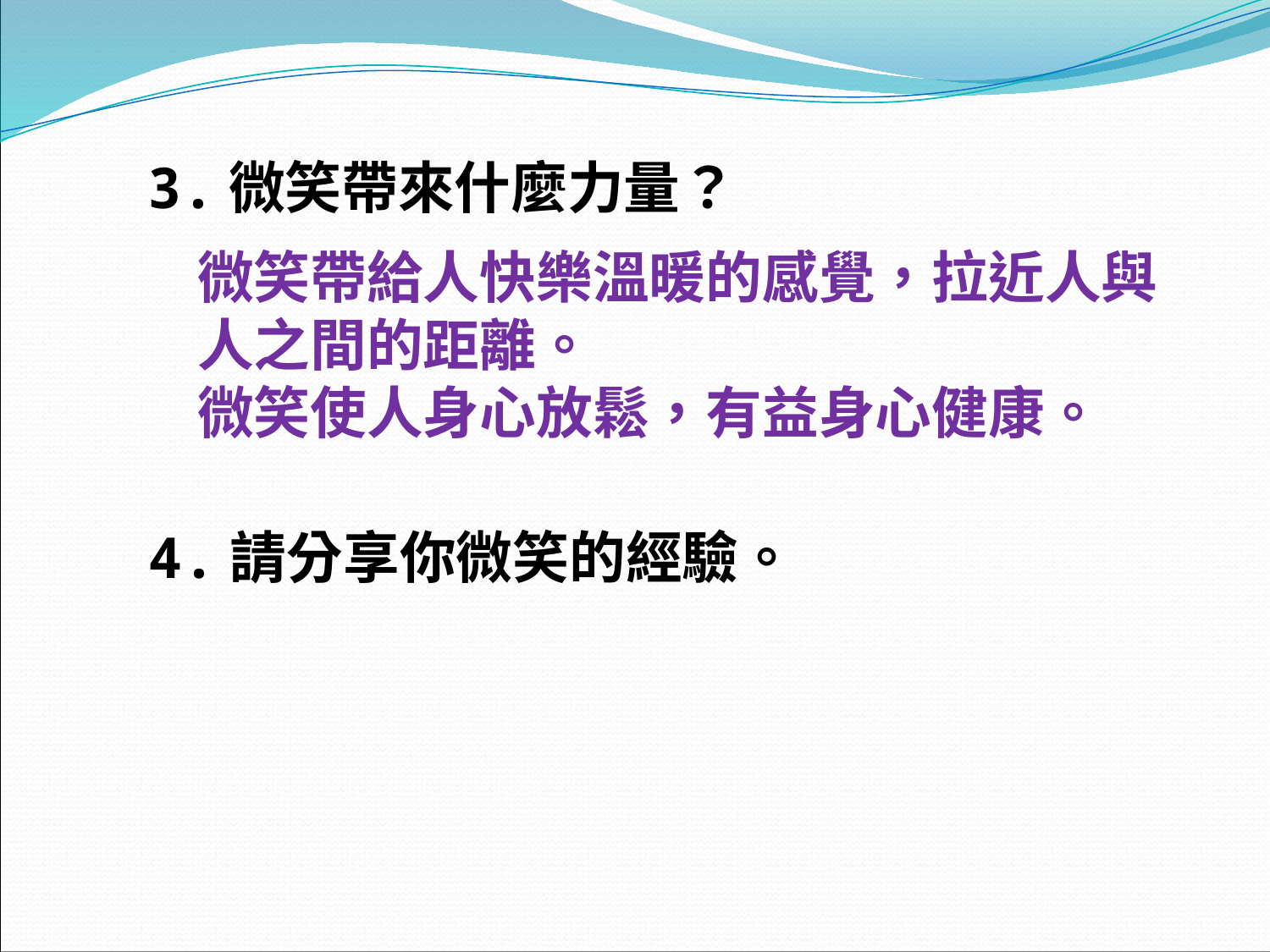

3.微笑帶來什麼力量？
微笑帶給人快樂溫暖的感覺，拉近人與人之間的距離。
微笑使人身心放鬆，有益身心健康。
4.請分享你微笑的經驗。